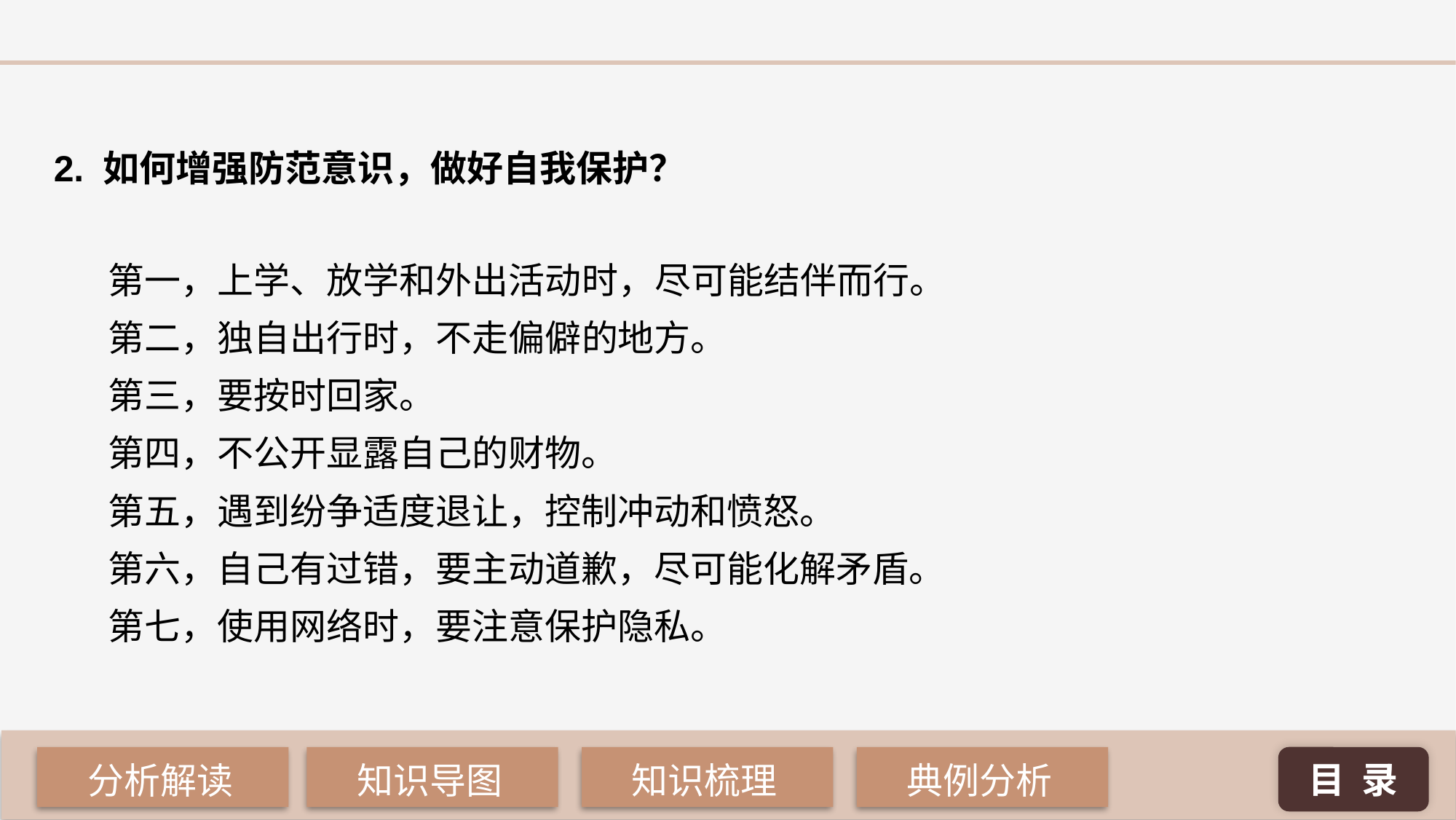

2. 如何增强防范意识，做好自我保护？
第一，上学、放学和外出活动时，尽可能结伴而行。
第二，独自出行时，不走偏僻的地方。
第三，要按时回家。
第四，不公开显露自己的财物。
第五，遇到纷争适度退让，控制冲动和愤怒。
第六，自己有过错，要主动道歉，尽可能化解矛盾。
第七，使用网络时，要注意保护隐私。